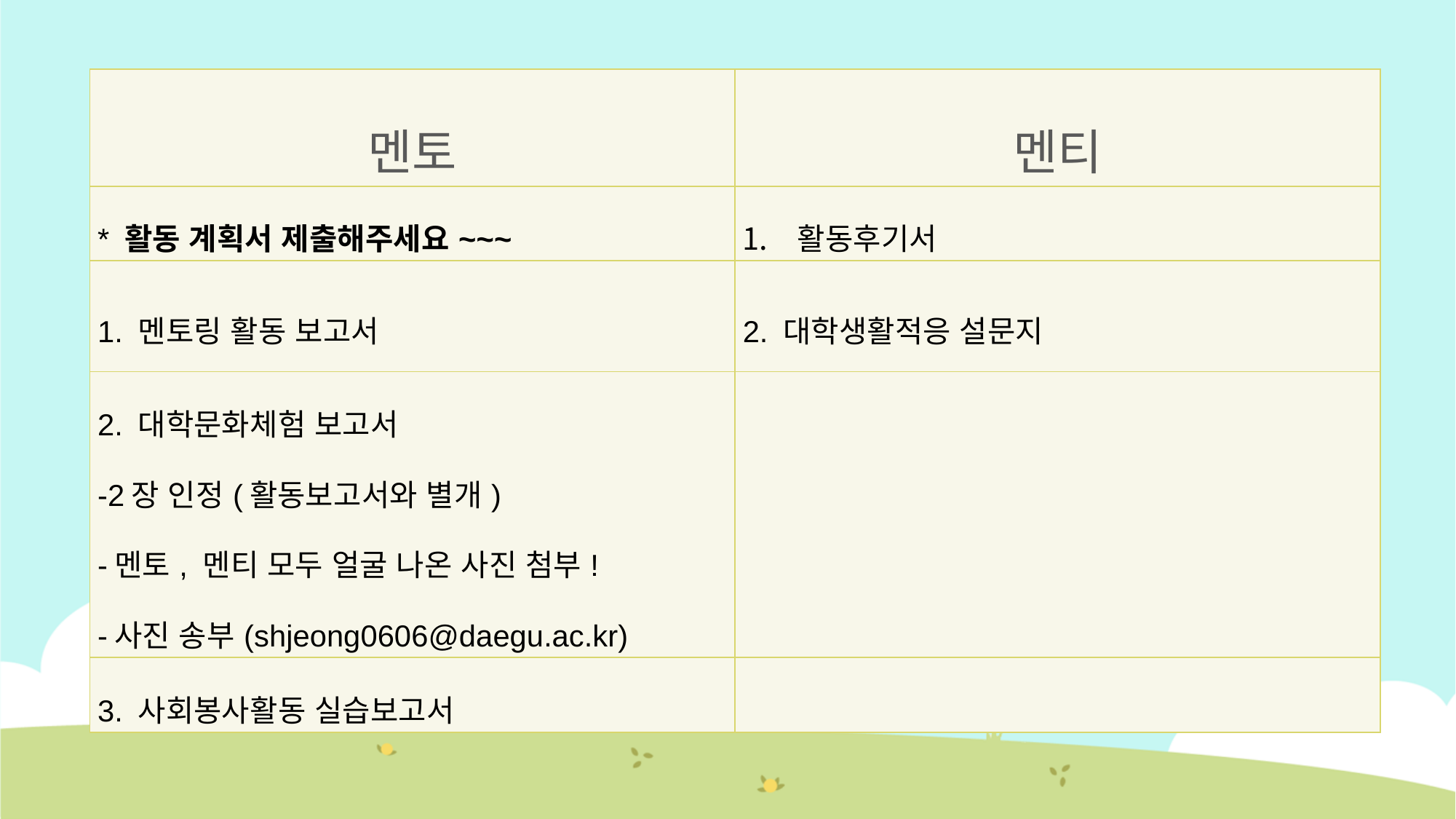

| 멘토 | 멘티 |
| --- | --- |
| \* 활동 계획서 제출해주세요~~~ | 활동후기서 |
| 1. 멘토링 활동 보고서 | 2. 대학생활적응 설문지 |
| 2. 대학문화체험 보고서 -2장 인정(활동보고서와 별개) -멘토, 멘티 모두 얼굴 나온 사진 첨부! -사진 송부(shjeong0606@daegu.ac.kr) |  |
| 3. 사회봉사활동 실습보고서 |  |